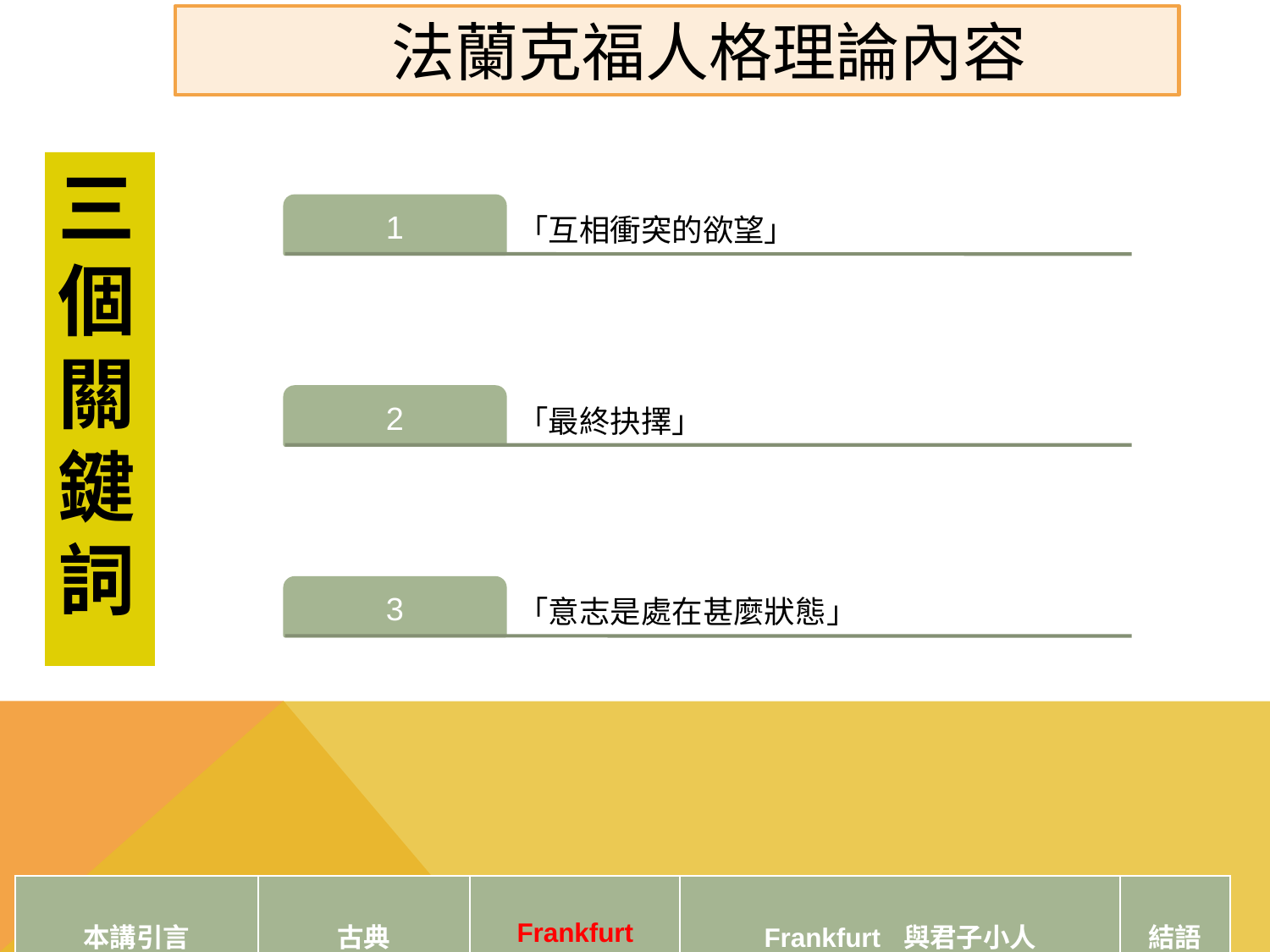

法蘭克福人格理論內容
三個關鍵詞
1
「互相衝突的欲望」
2
「最終抉擇」
3
「意志是處在甚麼狀態」
| 本講引言 | 古典 | Frankfurt | Frankfurt 與君子小人 | 結語 |
| --- | --- | --- | --- | --- |